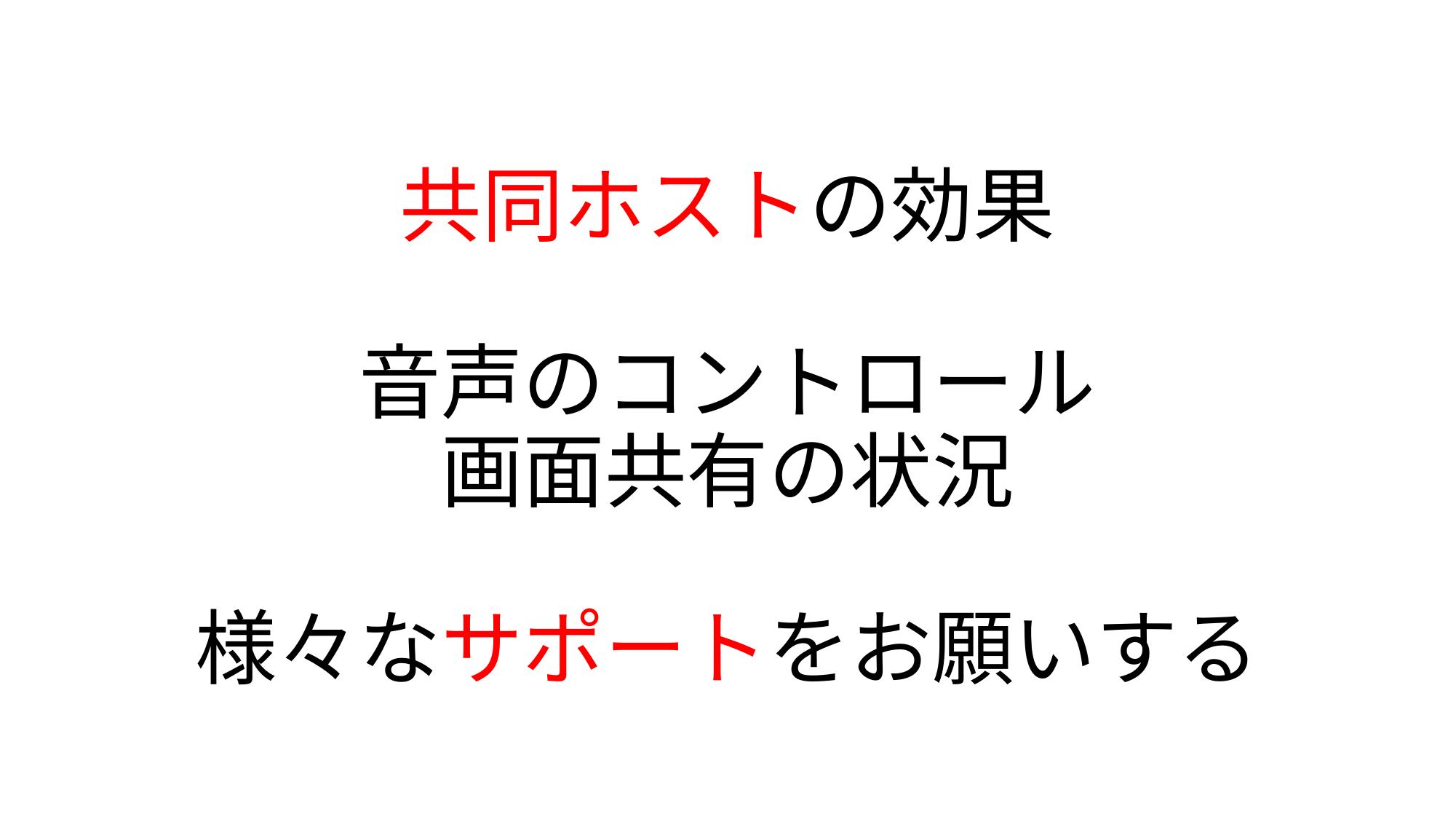

# 共同ホストの効果 音声のコントロール 画面共有の状況 様々なサポートをお願いする